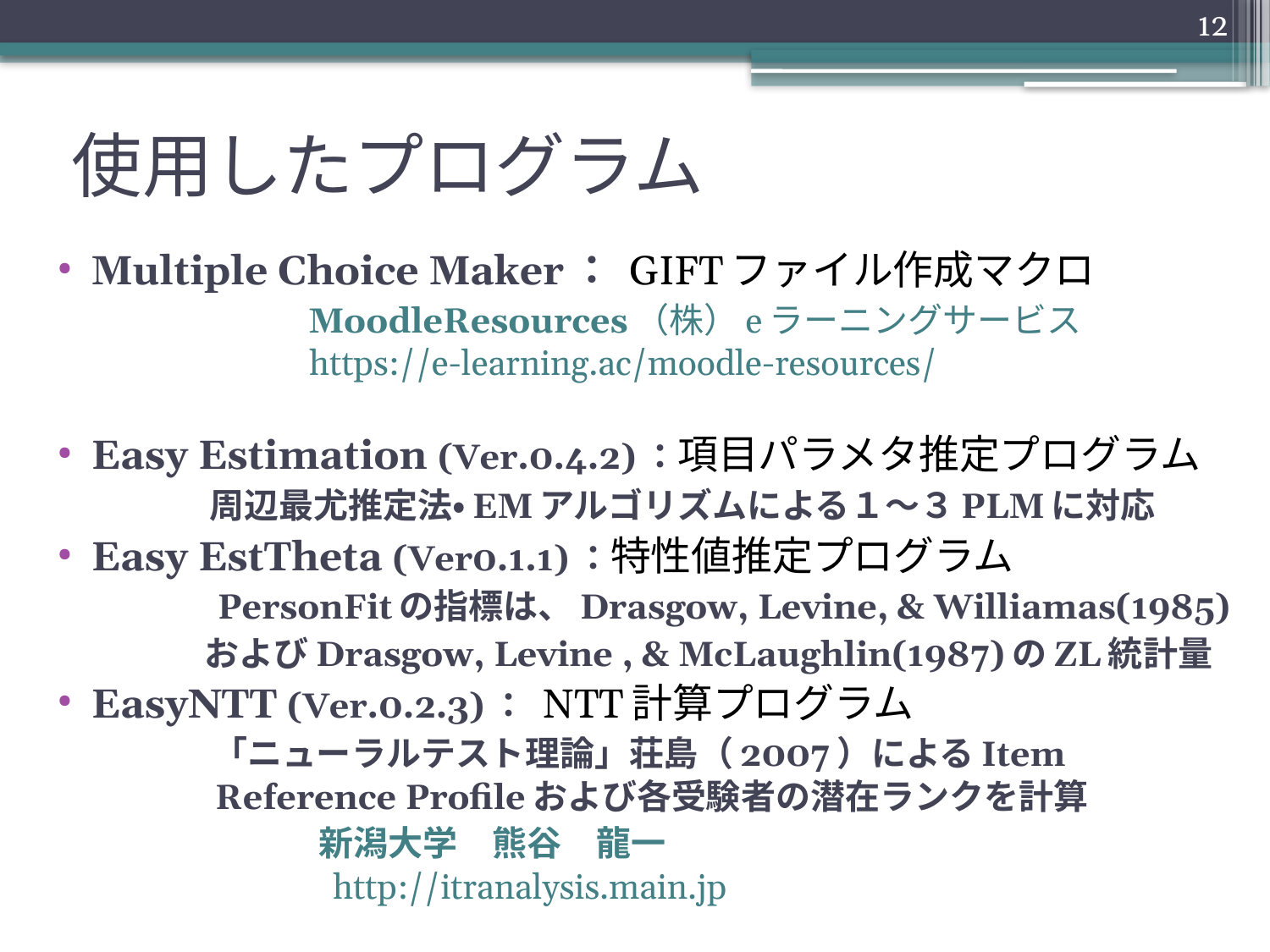

12
# 使用したプログラム
Multiple Choice Maker： GIFTファイル作成マクロ
                       MoodleResources（株）eラーニングサービス
                           https://e-learning.ac/moodle-resources/

Easy Estimation (Ver.0.4.2)：項目パラメタ推定プログラム
             周辺最尤推定法・EMアルゴリズムによる１～３PLMに対応
Easy EstTheta (Ver0.1.1)：特性値推定プログラム
             PersonFitの指標は、Drasgow, Levine, & Williamas(1985)
                  およびDrasgow, Levine , & McLaughlin(1987)のZL統計量
EasyNTT (Ver.0.2.3)： NTT計算プログラム
　　　「ニューラルテスト理論」荘島（2007）によるItem
              Reference Profileおよび各受験者の潜在ランクを計算
                         新潟大学　熊谷　龍一
                              http://itranalysis.main.jp